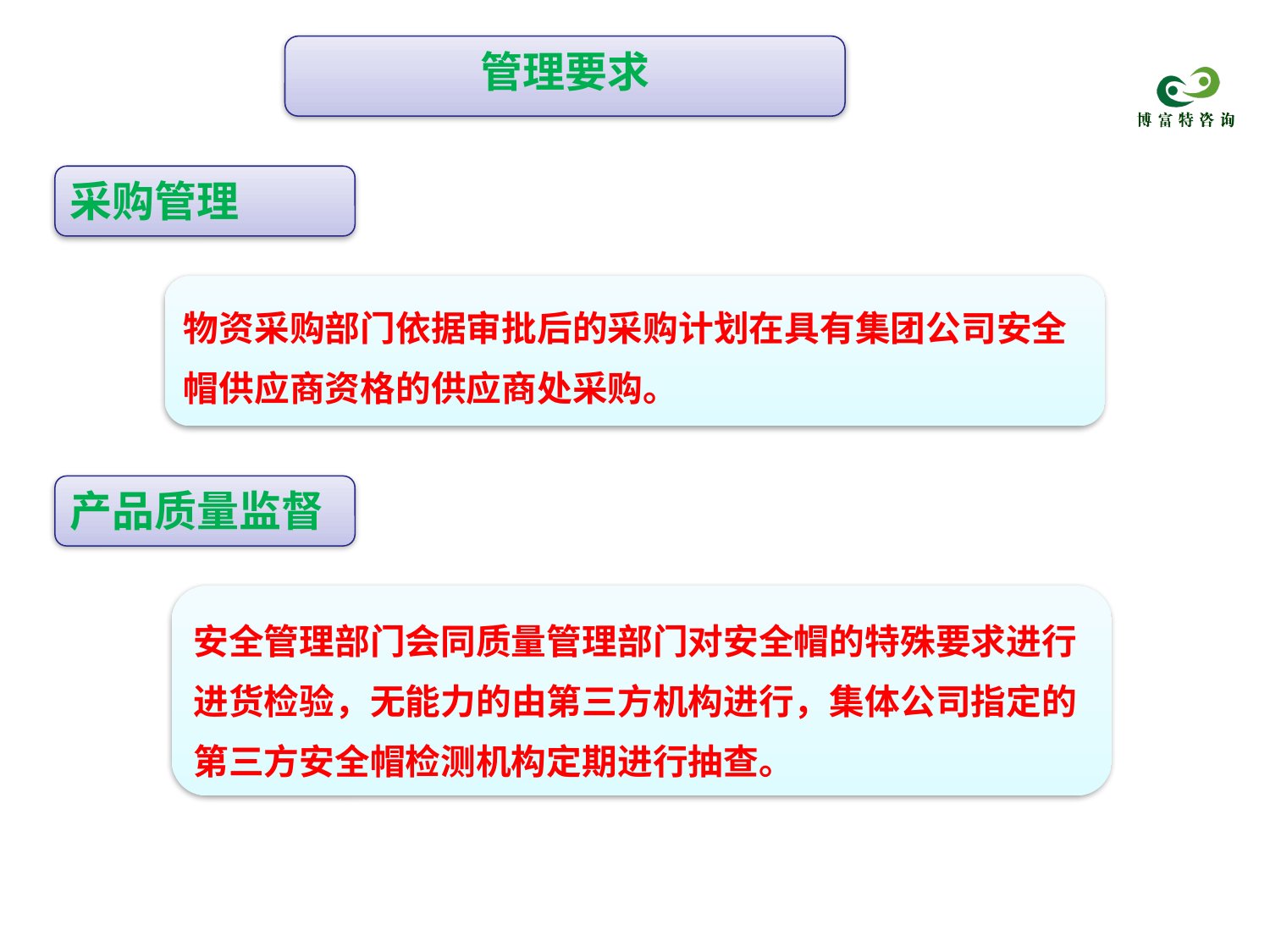

管理要求
采购管理
物资采购部门依据审批后的采购计划在具有集团公司安全帽供应商资格的供应商处采购。
产品质量监督
安全管理部门会同质量管理部门对安全帽的特殊要求进行进货检验，无能力的由第三方机构进行，集体公司指定的第三方安全帽检测机构定期进行抽查。